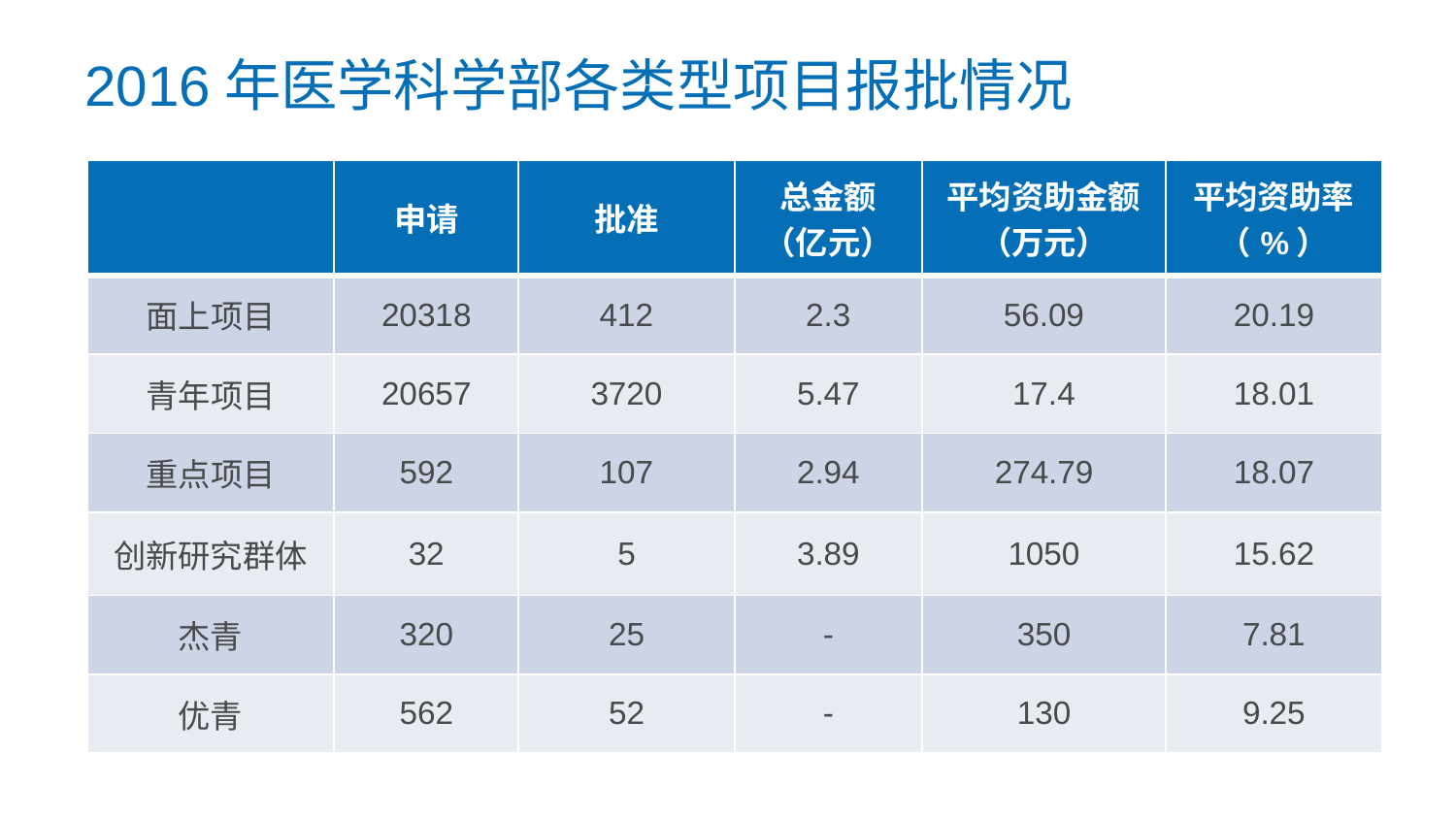

2016年医学科学部各类型项目报批情况
|  | 申请 | 批准 | 总金额 （亿元） | 平均资助金额 （万元） | 平均资助率（%） |
| --- | --- | --- | --- | --- | --- |
| 面上项目 | 20318 | 412 | 2.3 | 56.09 | 20.19 |
| 青年项目 | 20657 | 3720 | 5.47 | 17.4 | 18.01 |
| 重点项目 | 592 | 107 | 2.94 | 274.79 | 18.07 |
| 创新研究群体 | 32 | 5 | 3.89 | 1050 | 15.62 |
| 杰青 | 320 | 25 | - | 350 | 7.81 |
| 优青 | 562 | 52 | - | 130 | 9.25 |